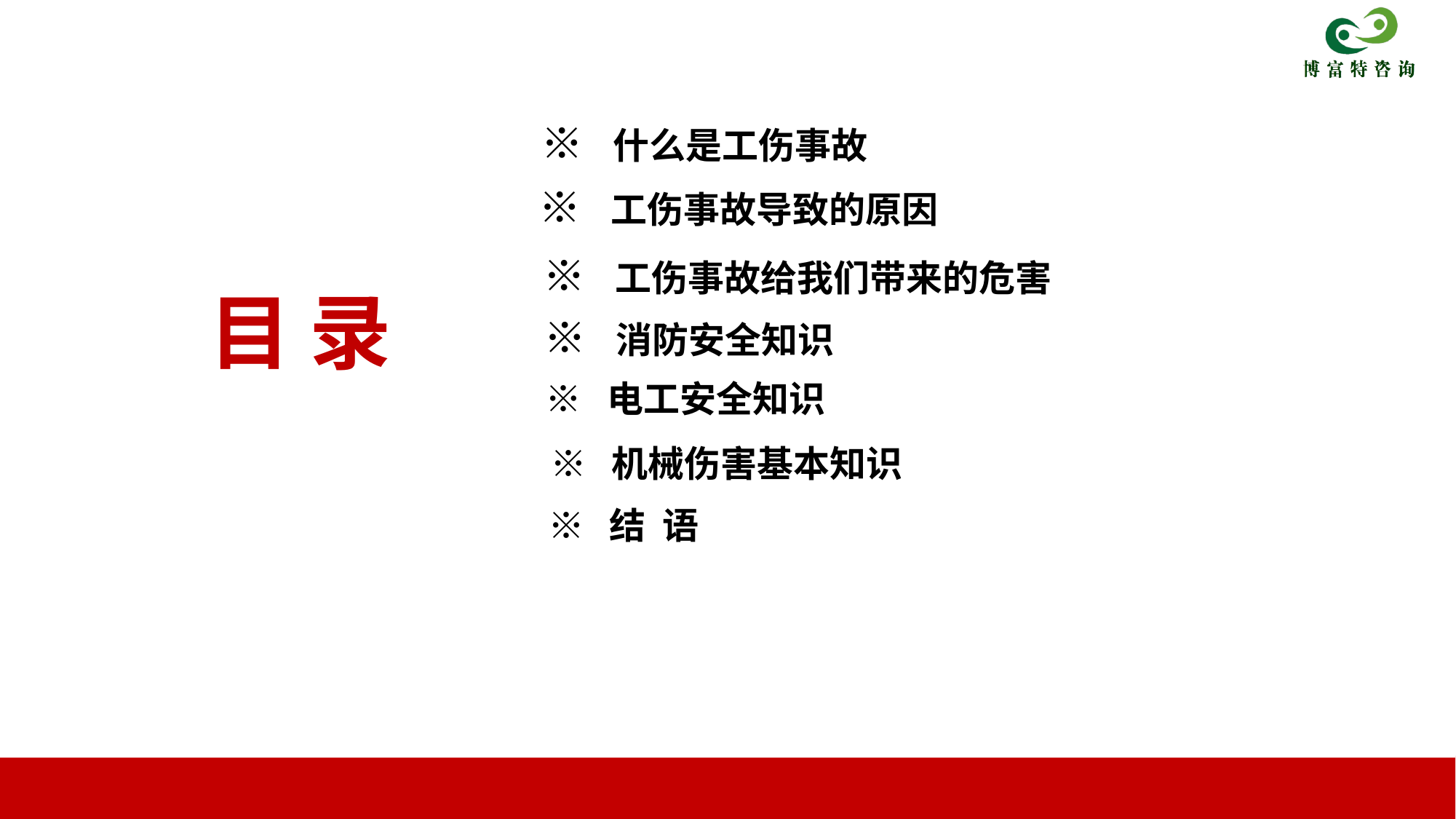

※  什么是工伤事故
     ※  工伤事故导致的原因
 ※  工伤事故给我们带来的危害

# 目 录
※  消防安全知识
※  电工安全知识
※  机械伤害基本知识
※  结  语